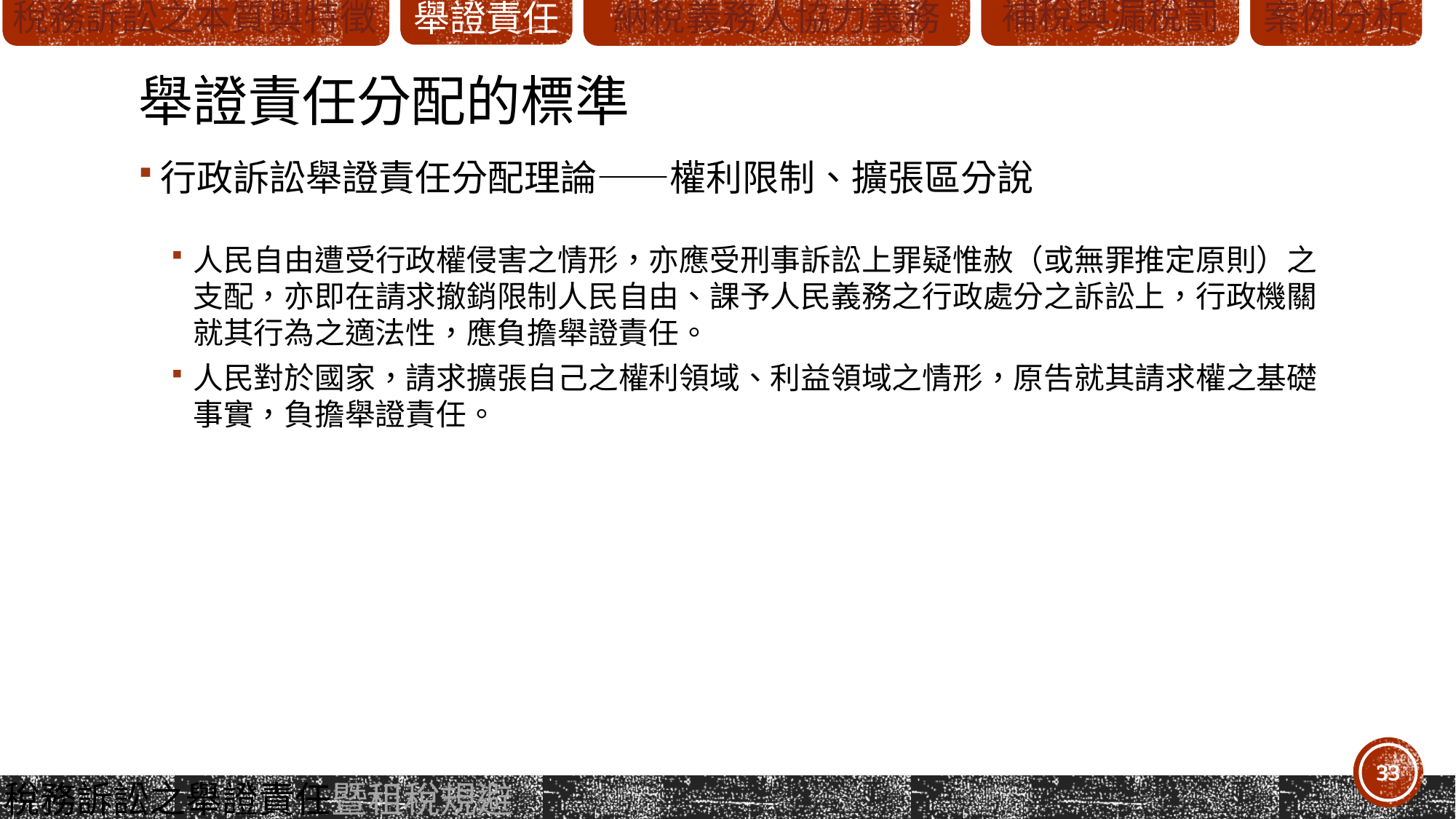

# 舉證責任分配的標準
行政訴訟舉證責任分配理論——權利限制、擴張區分說

人民自由遭受行政權侵害之情形，亦應受刑事訴訟上罪疑惟赦（或無罪推定原則）之支配，亦即在請求撤銷限制人民自由、課予人民義務之行政處分之訴訟上，行政機關就其行為之適法性，應負擔舉證責任。
人民對於國家，請求擴張自己之權利領域、利益領域之情形，原告就其請求權之基礎事實，負擔舉證責任。
33